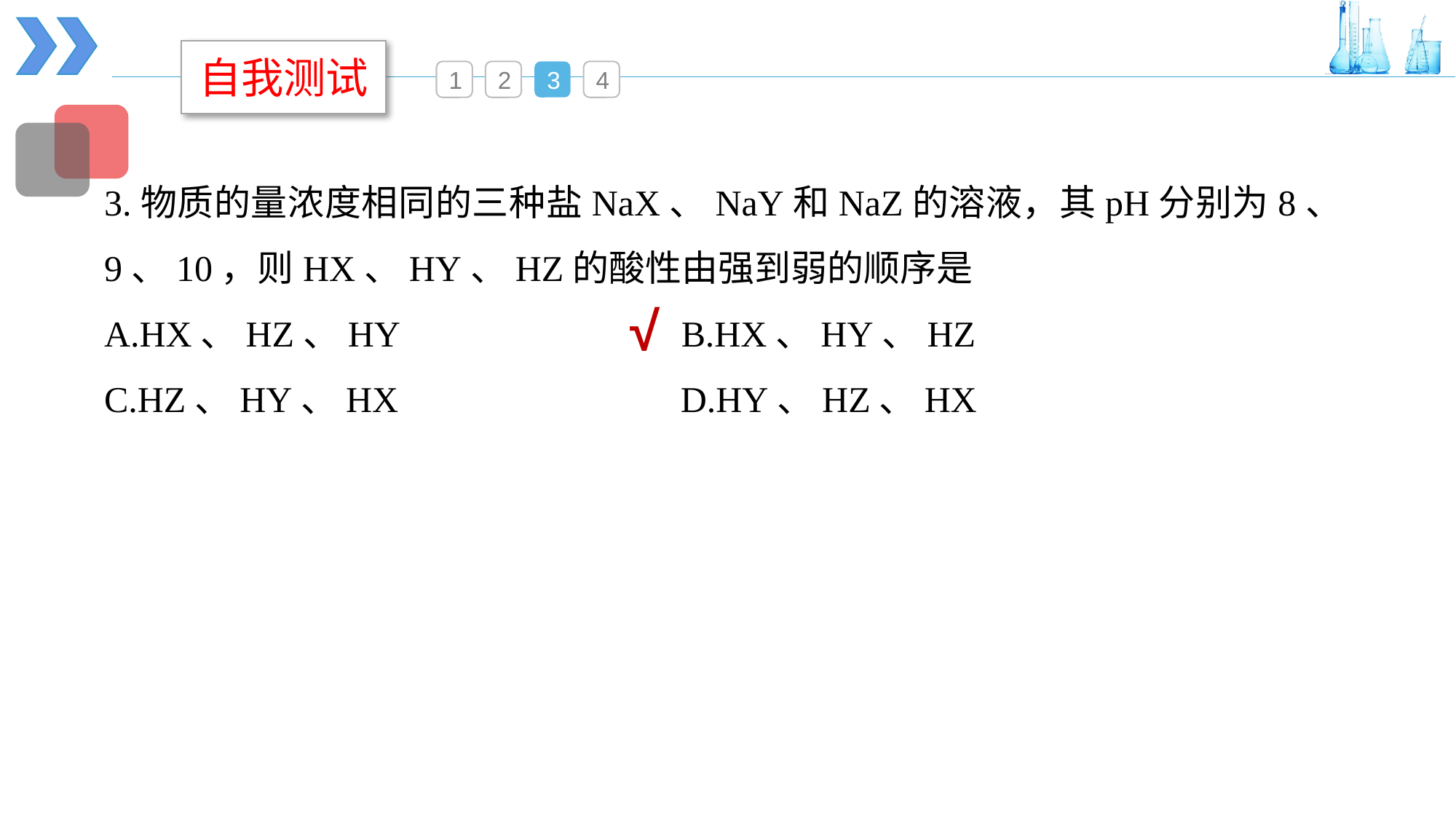

自我测试
1
2
3
4

3.物质的量浓度相同的三种盐NaX、NaY和NaZ的溶液，其pH分别为8、9、10，则HX、HY、HZ的酸性由强到弱的顺序是
A.HX、HZ、HY                               B.HX、HY、HZ
C.HZ、HY、HX                               D.HY、HZ、HX
√